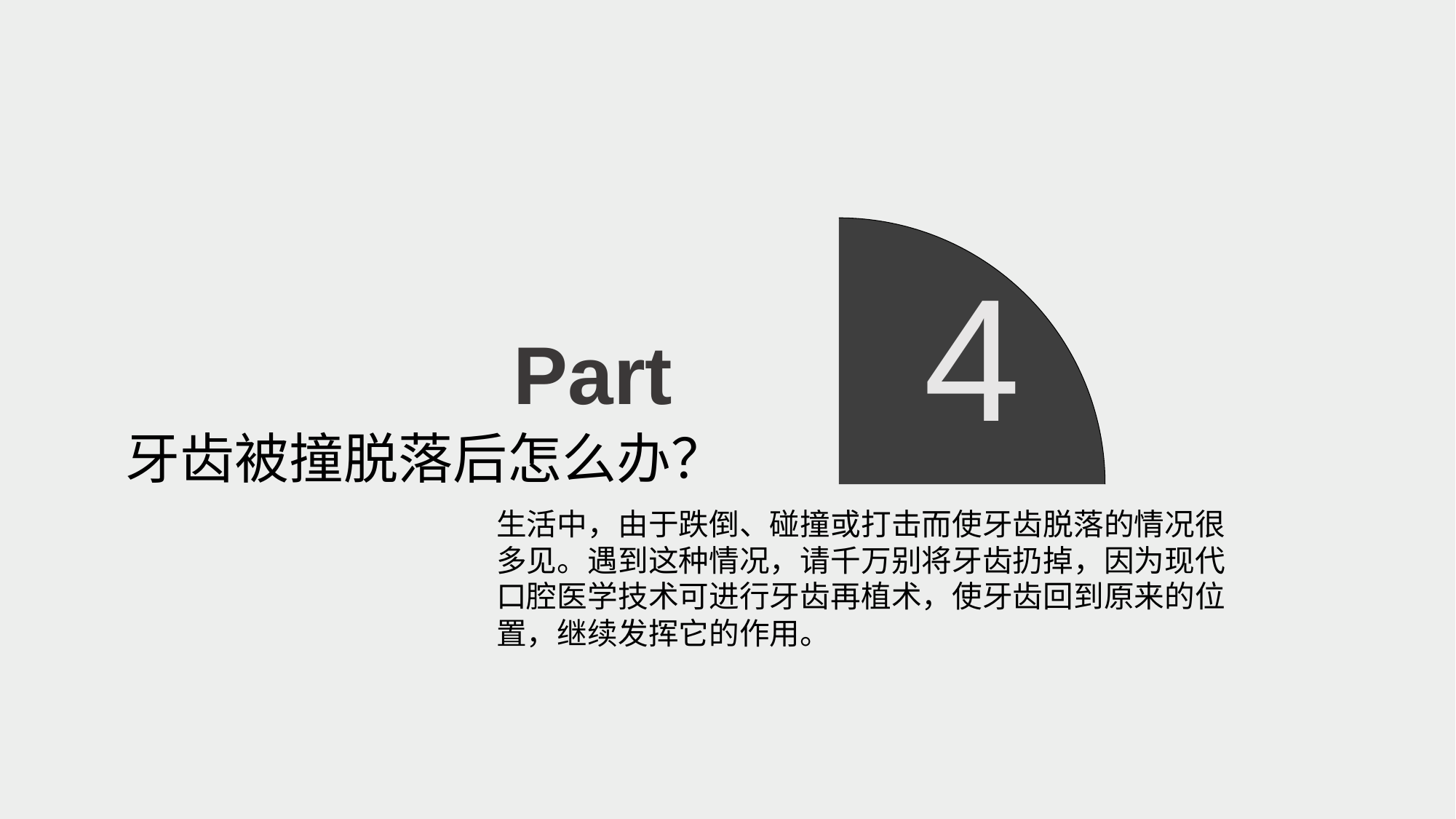

4

Part

牙齿被撞脱落后怎么办？

生活中，由于跌倒、碰撞或打击而使牙齿脱落的情况很多见。遇到这种情况，请千万别将牙齿扔掉，因为现代口腔医学技术可进行牙齿再植术，使牙齿回到原来的位置，继续发挥它的作用。